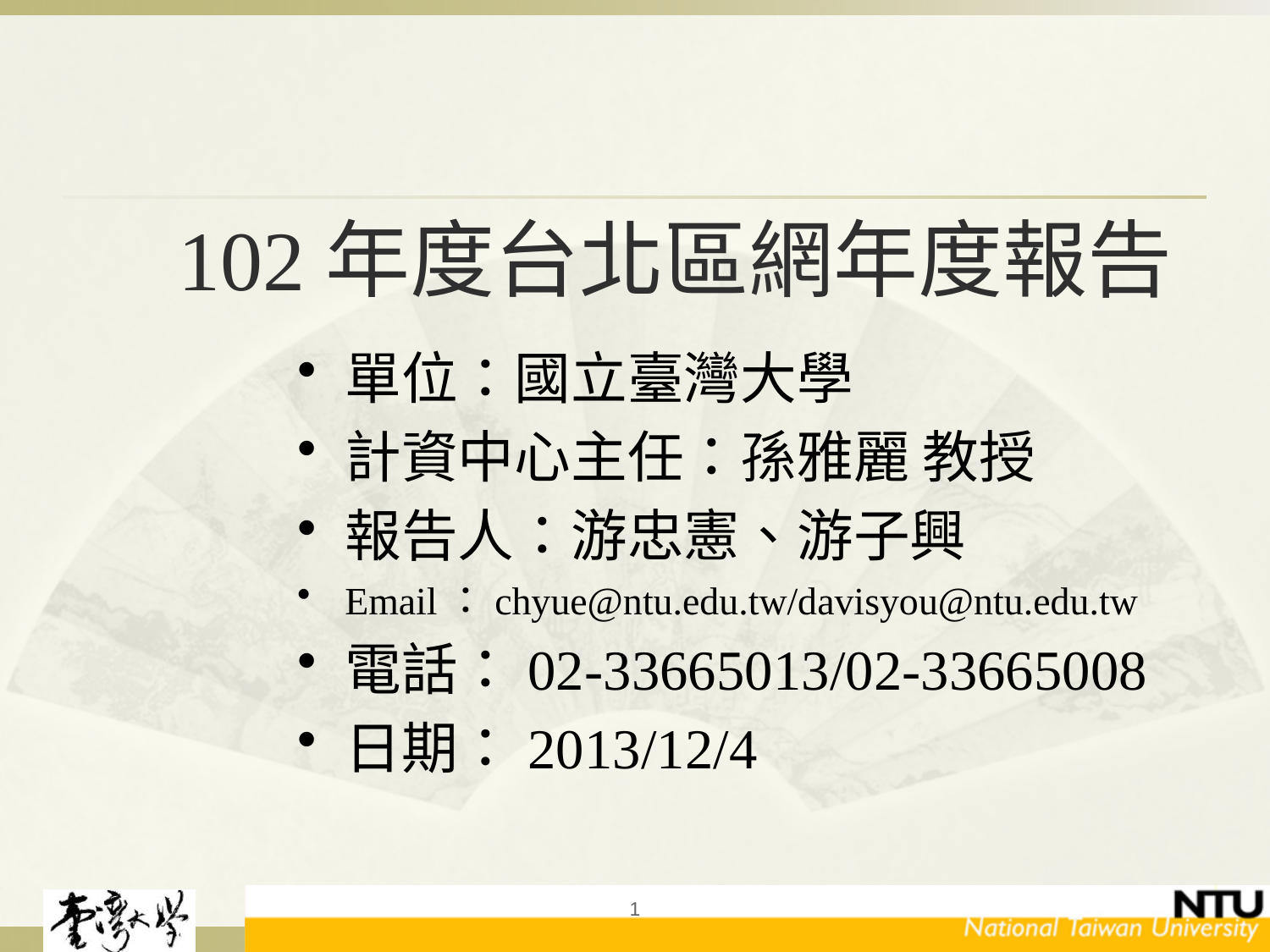

# 102年度台北區網年度報告
單位：國立臺灣大學
計資中心主任：孫雅麗 教授
報告人：游忠憲、游子興
Email：chyue@ntu.edu.tw/davisyou@ntu.edu.tw
電話：02-33665013/02-33665008
日期：2013/12/4
1